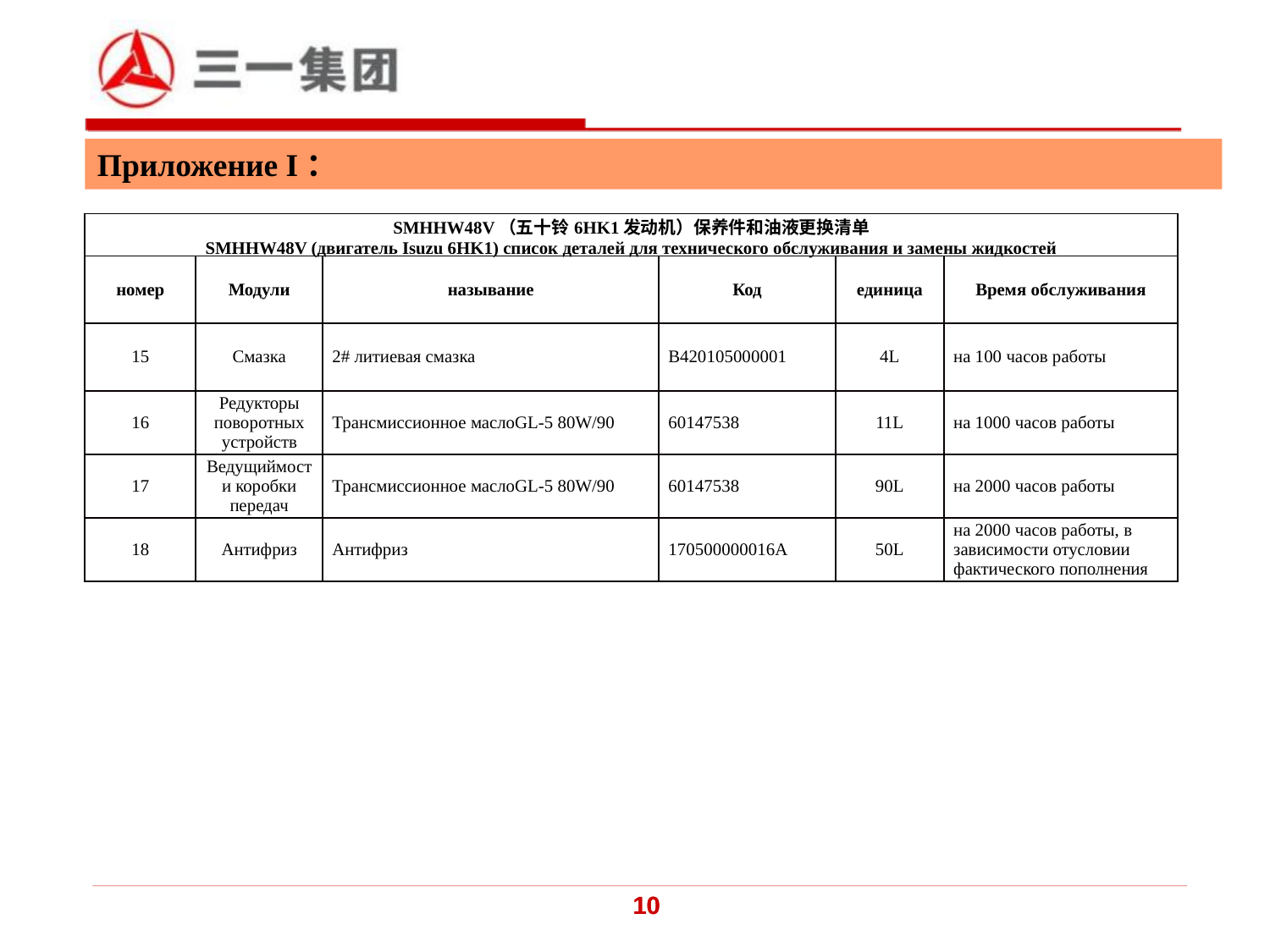

Приложение I：
| SMHHW48V（五十铃6HK1发动机）保养件和油液更换清单 SMHHW48V (двигатель Isuzu 6HK1) список деталей для технического обслуживания и замены жидкостей |  |  |  |  |  |
| --- | --- | --- | --- | --- | --- |
| номер | Модули | называние | Код | единица | Время обслуживания |
| 15 | Смазка | 2# литиевая смазка | B420105000001 | 4L | на 100 часов работы |
| 16 | Редукторы поворотных устройств | Трансмиссионное маслоGL-5 80W/90 | 60147538 | 11L | на 1000 часов работы |
| 17 | Ведущиймост и коробки передач | Трансмиссионное маслоGL-5 80W/90 | 60147538 | 90L | на 2000 часов работы |
| 18 | Антифриз | Антифриз | 170500000016A | 50L | на 2000 часов работы, в зависимости отусловии фактического пополнения |